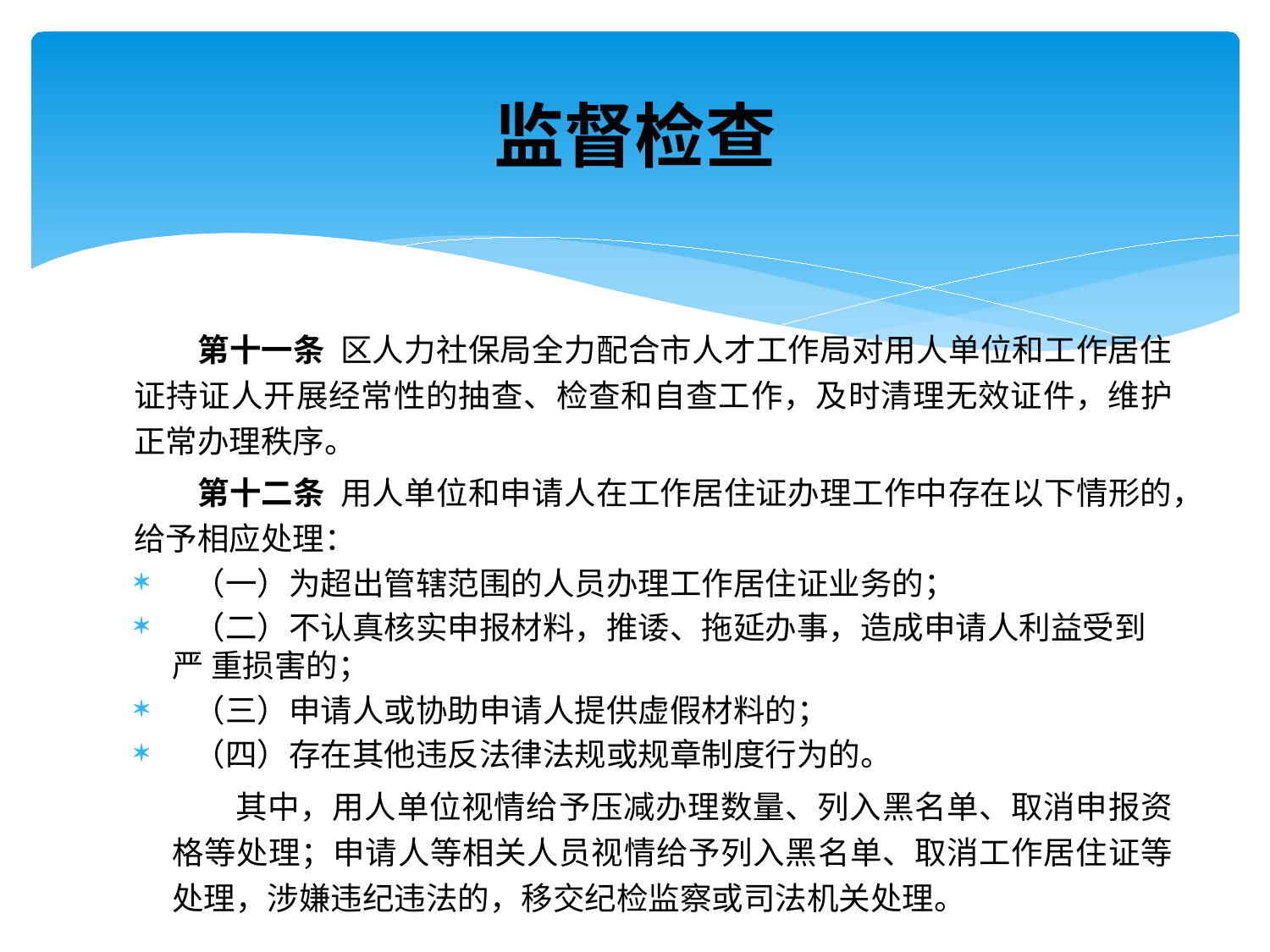

# 监督检查
第十一条  区人力社保局全力配合市人才工作局对用人单位和工作居住证持证人开展经常性的抽查、检查和自查工作，及时清理无效证件，维护正常办理秩序。
第十二条  用人单位和申请人在工作居住证办理工作中存在以下情形的，给予相应处理：
  （一）为超出管辖范围的人员办理工作居住证业务的；
  （二）不认真核实申报材料，推诿、拖延办事，造成申请人利益受到严 重损害的；
  （三）申请人或协助申请人提供虚假材料的；
  （四）存在其他违反法律法规或规章制度行为的。
其中，用人单位视情给予压减办理数量、列入黑名单、取消申报资格等处理；申请人等相关人员视情给予列入黑名单、取消工作居住证等处理，涉嫌违纪违法的，移交纪检监察或司法机关处理。